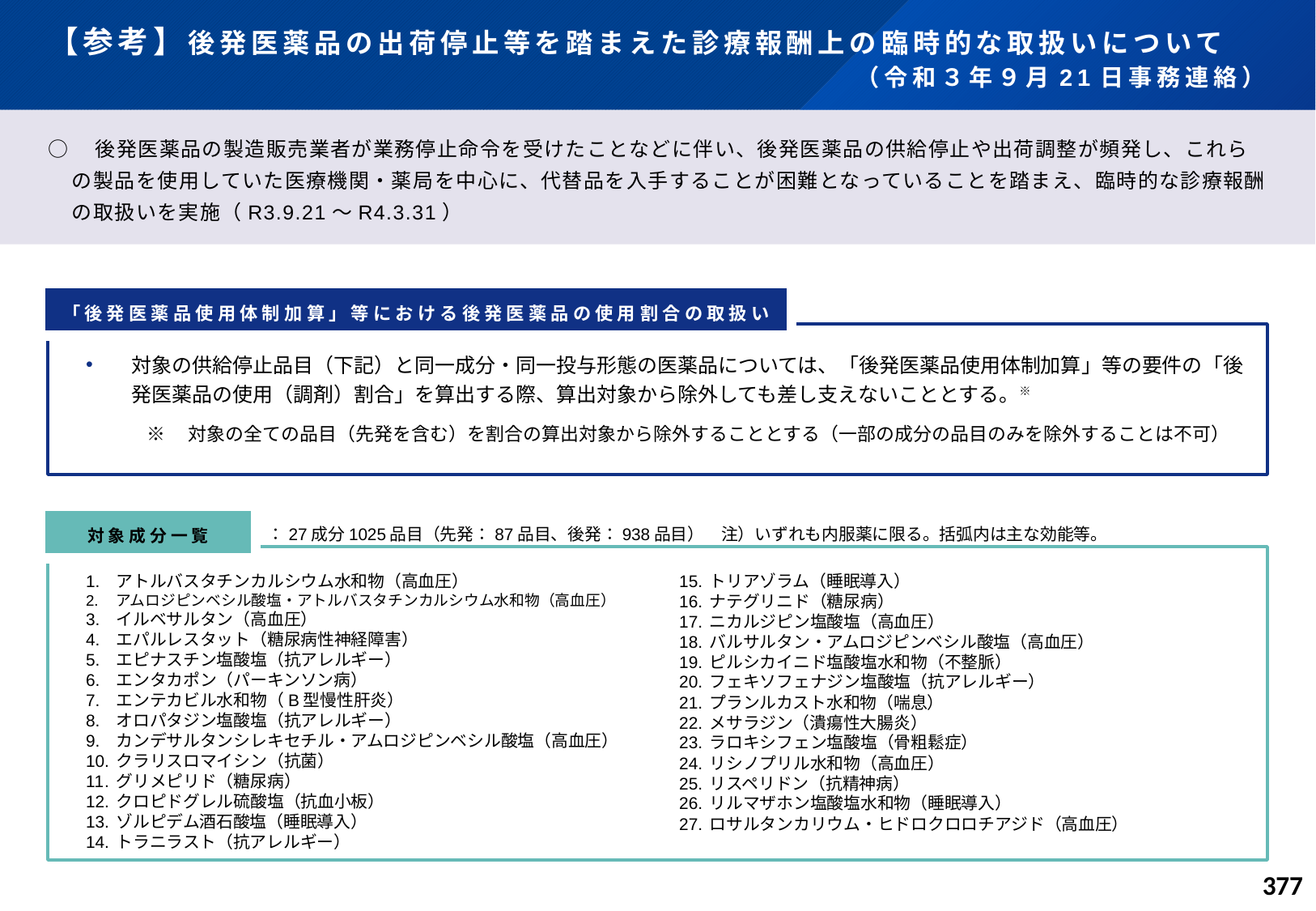

# 【参考】後発医薬品の出荷停止等を踏まえた診療報酬上の臨時的な取扱いについて 　　　　　　　　　　　　　　　　　　　　　　　（令和３年９月21日事務連絡）
○　後発医薬品の製造販売業者が業務停止命令を受けたことなどに伴い、後発医薬品の供給停止や出荷調整が頻発し、これらの製品を使用していた医療機関・薬局を中心に、代替品を入手することが困難となっていることを踏まえ、臨時的な診療報酬の取扱いを実施（R3.9.21～R4.3.31）
「後発医薬品使用体制加算」等における後発医薬品の使用割合の取扱い
対象の供給停止品目（下記）と同一成分・同一投与形態の医薬品については、「後発医薬品使用体制加算」等の要件の「後発医薬品の使用（調剤）割合」を算出する際、算出対象から除外しても差し支えないこととする。※
※　対象の全ての品目（先発を含む）を割合の算出対象から除外することとする（一部の成分の品目のみを除外することは不可）
対象成分一覧
：27成分1025品目（先発：87品目、後発：938品目）　注）いずれも内服薬に限る。括弧内は主な効能等。
アトルバスタチンカルシウム水和物（高血圧）
アムロジピンベシル酸塩・アトルバスタチンカルシウム水和物（高血圧）
イルベサルタン（高血圧）
エパルレスタット（糖尿病性神経障害）
エピナスチン塩酸塩（抗アレルギー）
エンタカポン（パーキンソン病）
エンテカビル水和物（B型慢性肝炎）
オロパタジン塩酸塩（抗アレルギー）
カンデサルタンシレキセチル・アムロジピンベシル酸塩（高血圧）
クラリスロマイシン（抗菌）
グリメピリド（糖尿病）
クロピドグレル硫酸塩（抗血小板）
ゾルピデム酒石酸塩（睡眠導入）
トラニラスト（抗アレルギー）
トリアゾラム（睡眠導入）
ナテグリニド（糖尿病）
ニカルジピン塩酸塩（高血圧）
バルサルタン・アムロジピンベシル酸塩（高血圧）
ピルシカイニド塩酸塩水和物（不整脈）
フェキソフェナジン塩酸塩（抗アレルギー）
プランルカスト水和物（喘息）
メサラジン（潰瘍性大腸炎）
ラロキシフェン塩酸塩（骨粗鬆症）
リシノプリル水和物（高血圧）
リスペリドン（抗精神病）
リルマザホン塩酸塩水和物（睡眠導入）
ロサルタンカリウム・ヒドロクロロチアジド（高血圧）
377